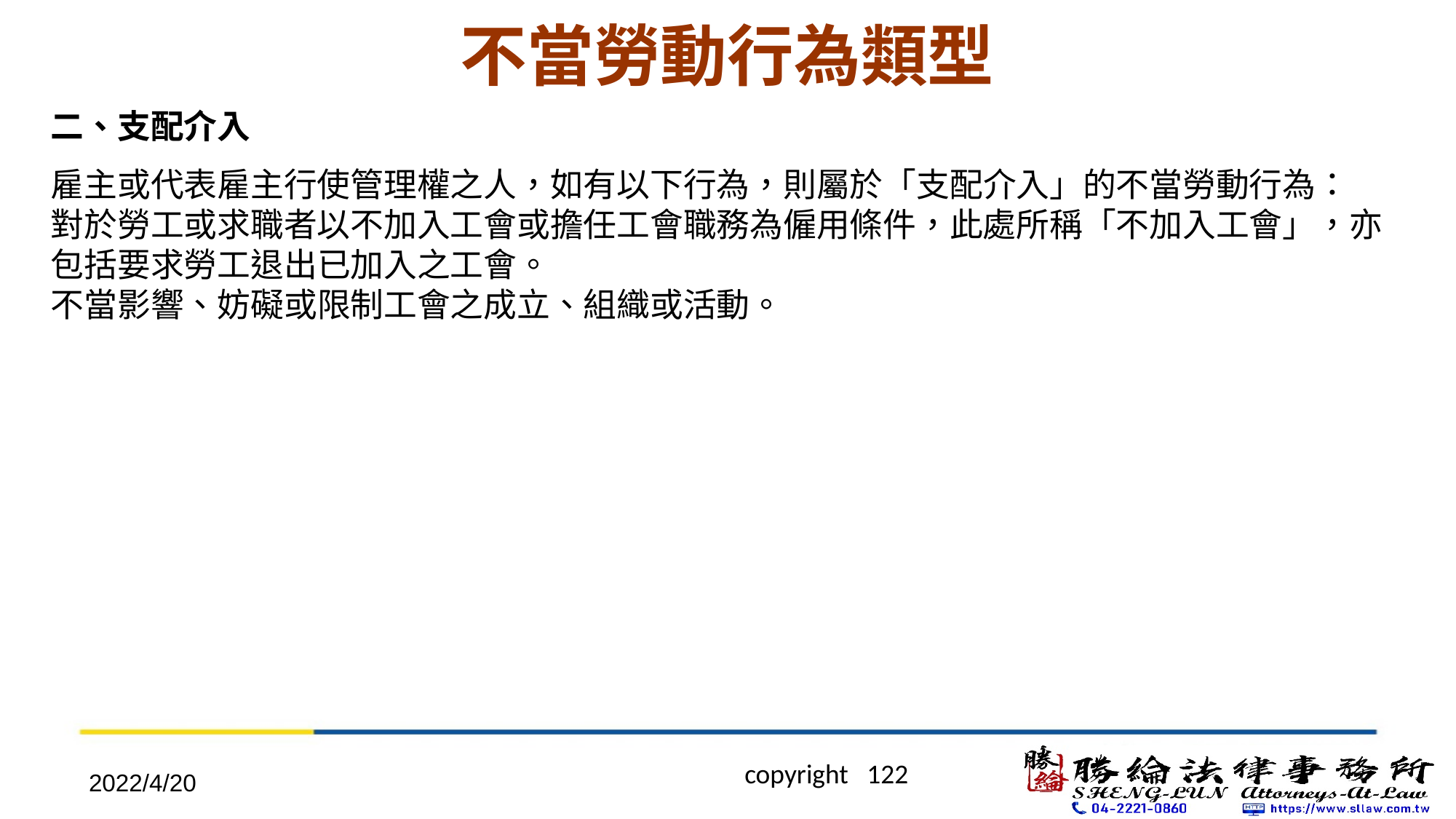

# 不當勞動行為類型
二、支配介入

雇主或代表雇主行使管理權之人，如有以下行為，則屬於「支配介入」的不當勞動行為：
對於勞工或求職者以不加入工會或擔任工會職務為僱用條件，此處所稱「不加入工會」，亦包括要求勞工退出已加入之工會。
不當影響、妨礙或限制工會之成立、組織或活動。
2022/4/20
 copyright   122